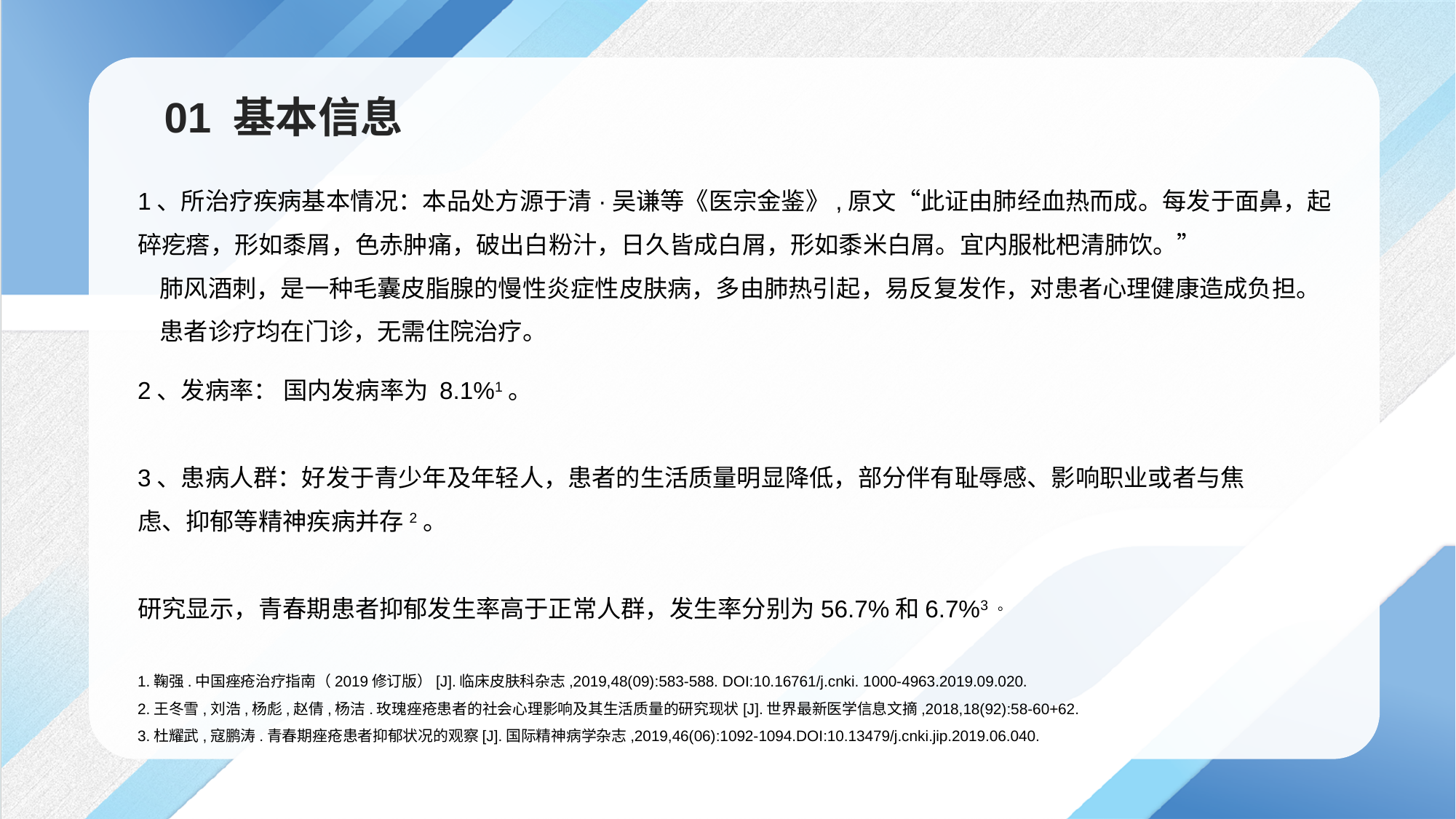

01 基本信息
1、所治疗疾病基本情况：本品处方源于清·吴谦等《医宗金鉴》,原文“此证由肺经血热而成。每发于面鼻，起
碎疙瘩，形如黍屑，色赤肿痛，破出白粉汁，日久皆成白屑，形如黍米白屑。宜内服枇杷清肺饮。”
   肺风酒刺，是一种毛囊皮脂腺的慢性炎症性皮肤病，多由肺热引起，易反复发作，对患者心理健康造成负担。
   患者诊疗均在门诊，无需住院治疗。

2、发病率： 国内发病率为 8.1%1。

3、患病人群：好发于青少年及年轻人，患者的生活质量明显降低，部分伴有耻辱感、影响职业或者与焦虑、抑郁等精神疾病并存2。

研究显示，青春期患者抑郁发生率高于正常人群，发生率分别为56.7%和6.7%3 。

1.鞠强.中国痤疮治疗指南（2019修订版）[J].临床皮肤科杂志,2019,48(09):583-588. DOI:10.16761/j.cnki. 1000-4963.2019.09.020.
2.王冬雪,刘浩,杨彪,赵倩,杨洁.玫瑰痤疮患者的社会心理影响及其生活质量的研究现状[J].世界最新医学信息文摘,2018,18(92):58-60+62.
3.杜耀武,寇鹏涛.青春期痤疮患者抑郁状况的观察[J].国际精神病学杂志,2019,46(06):1092-1094.DOI:10.13479/j.cnki.jip.2019.06.040.